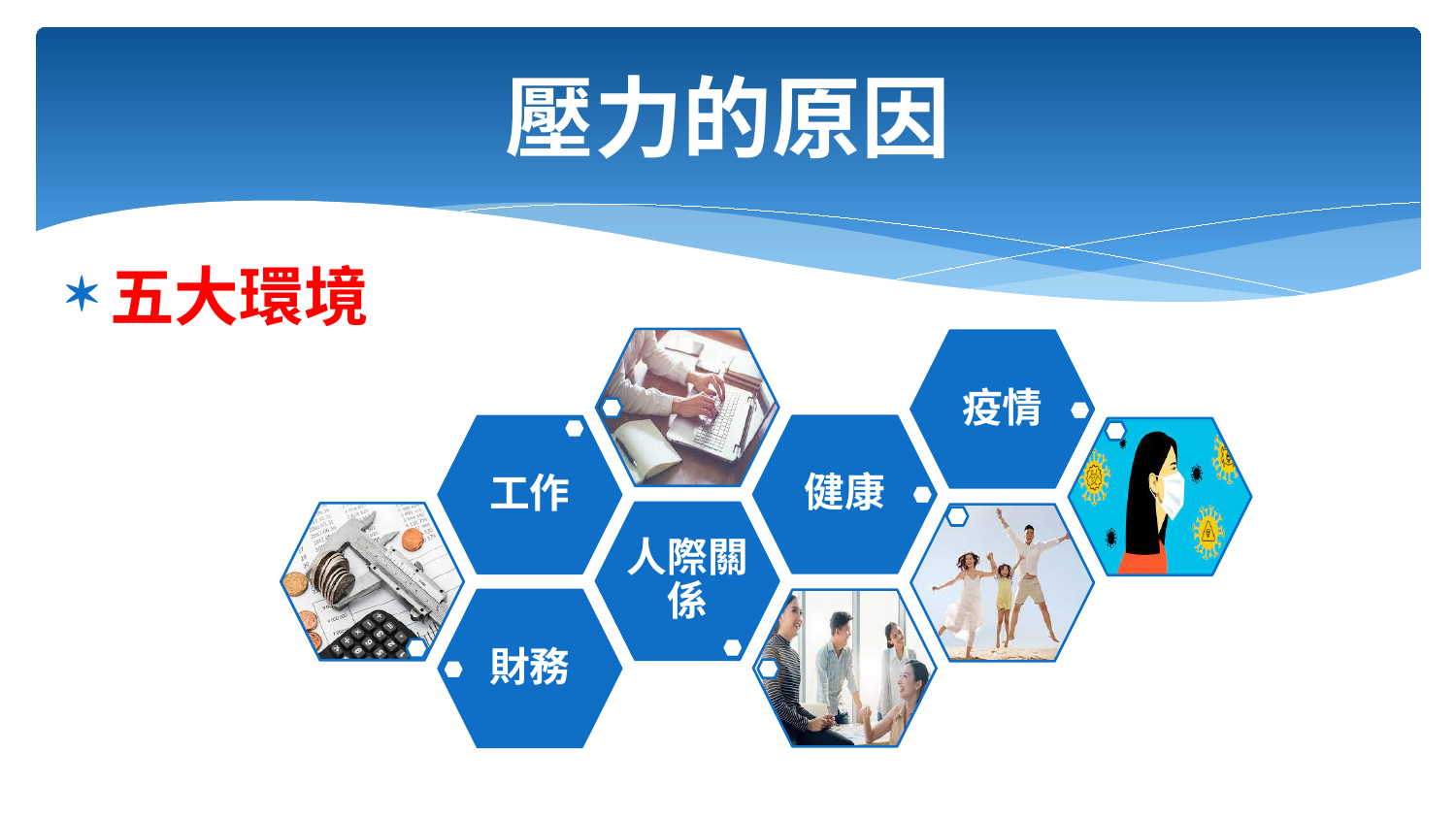

# 壓力的原因
財務
人際關係
工作
健康
疫情
五大環境